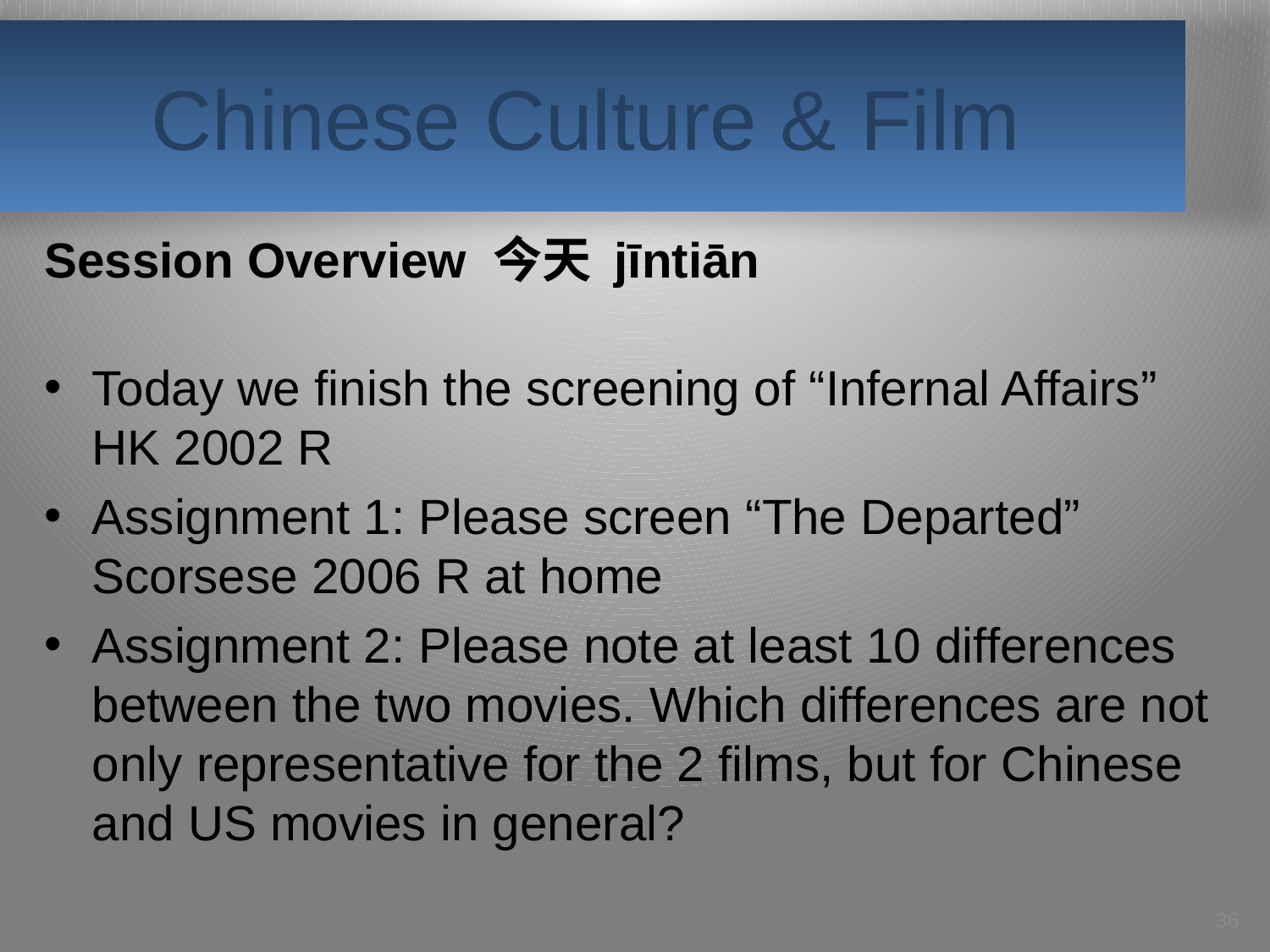

# Chinese Culture & Film
Session Overview 今天 jīntiān
Today we finish the screening of “Infernal Affairs” HK 2002 R
Assignment 1: Please screen “The Departed” Scorsese 2006 R at home
Assignment 2: Please note at least 10 differences between the two movies. Which differences are not only representative for the 2 films, but for Chinese and US movies in general?
36